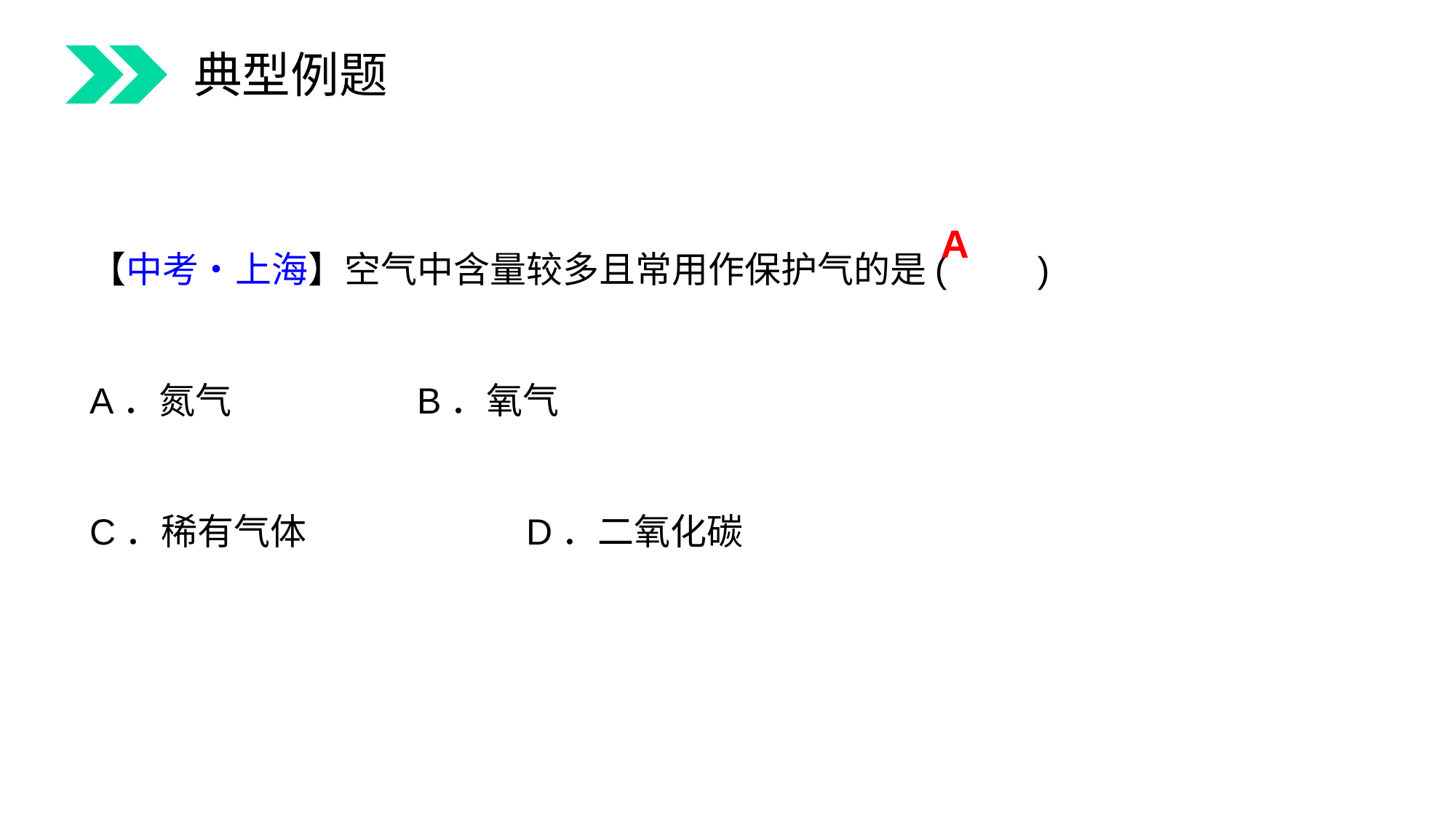

典型例题
【中考•上海】空气中含量较多且常用作保护气的是(　　)
A．氮气  		B．氧气
C．稀有气体  		D．二氧化碳
A